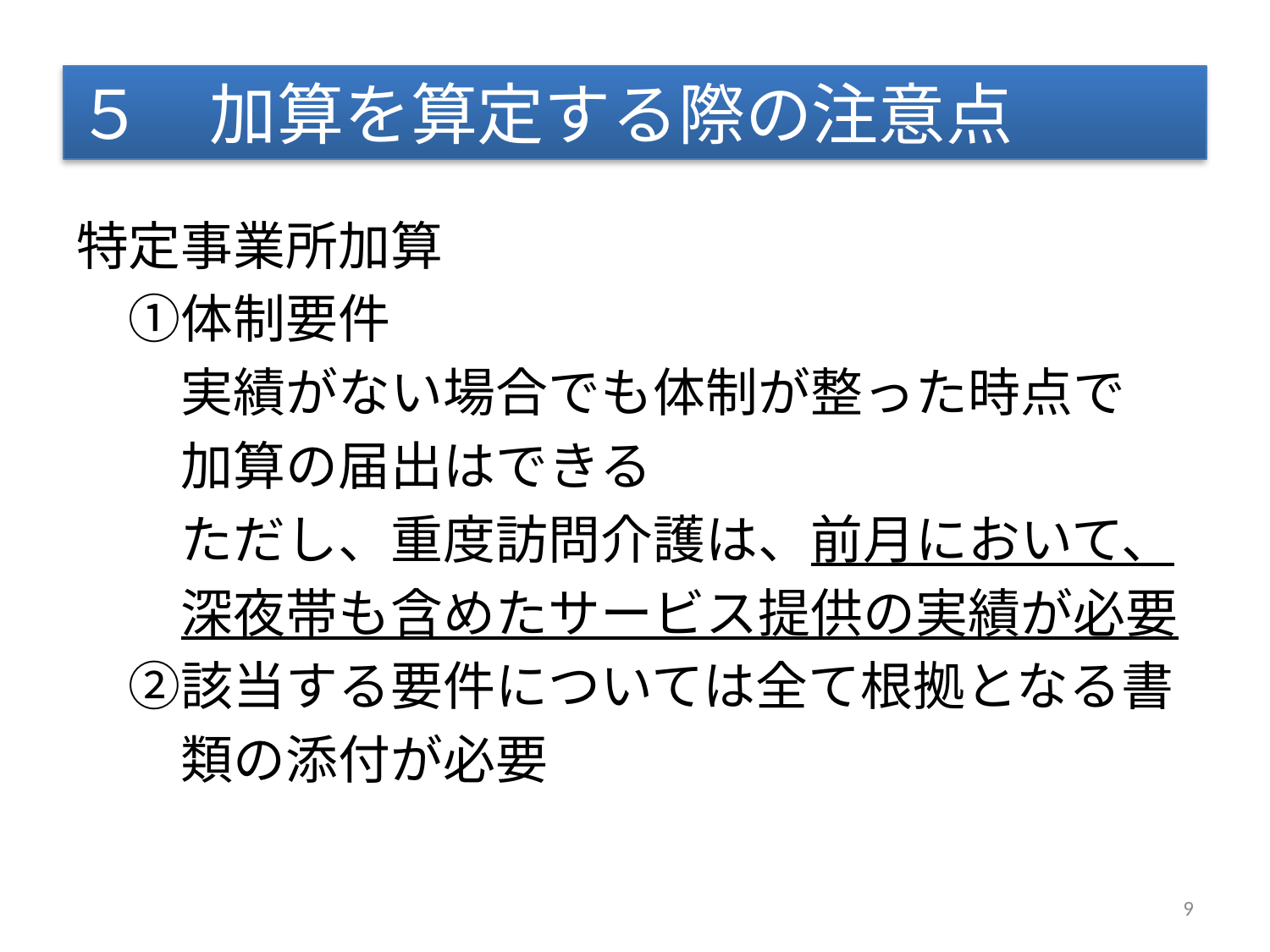

#
５　加算を算定する際の注意点
特定事業所加算
　①体制要件
　　実績がない場合でも体制が整った時点で
　　加算の届出はできる
　　ただし、重度訪問介護は、前月において、
　　深夜帯も含めたサービス提供の実績が必要
　②該当する要件については全て根拠となる書
　　類の添付が必要
9